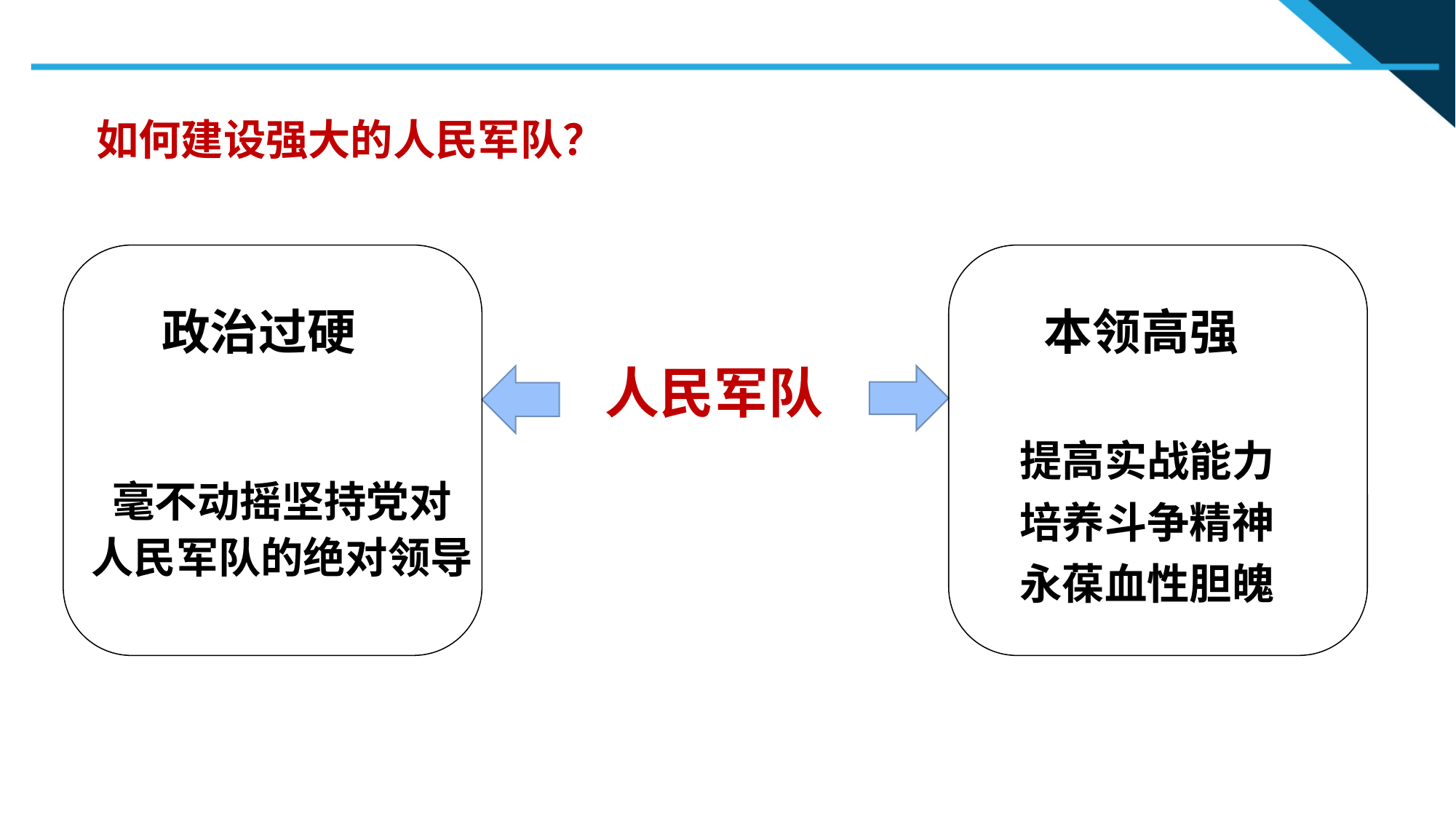

如何建设强大的人民军队？

政治过硬
本领高强
人民军队
人 民 军 队

提高实战能力
培养斗争精神
永葆血性胆魄
毫不动摇坚持党对
人民军队的绝对领导